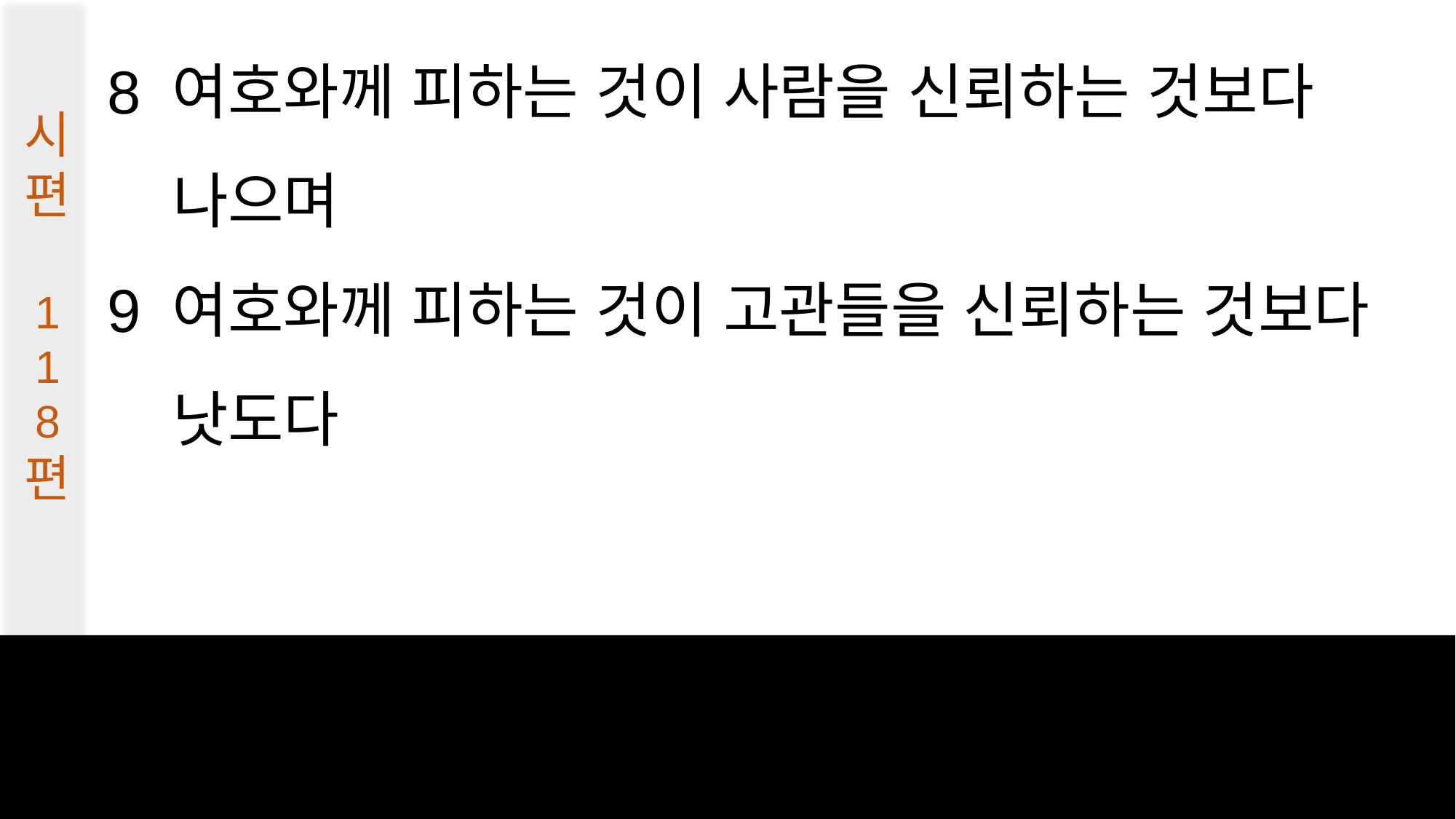

8 여호와께 피하는 것이 사람을 신뢰하는 것보다
   나으며
9 여호와께 피하는 것이 고관들을 신뢰하는 것보다
   낫도다
시편

1
1
8
편